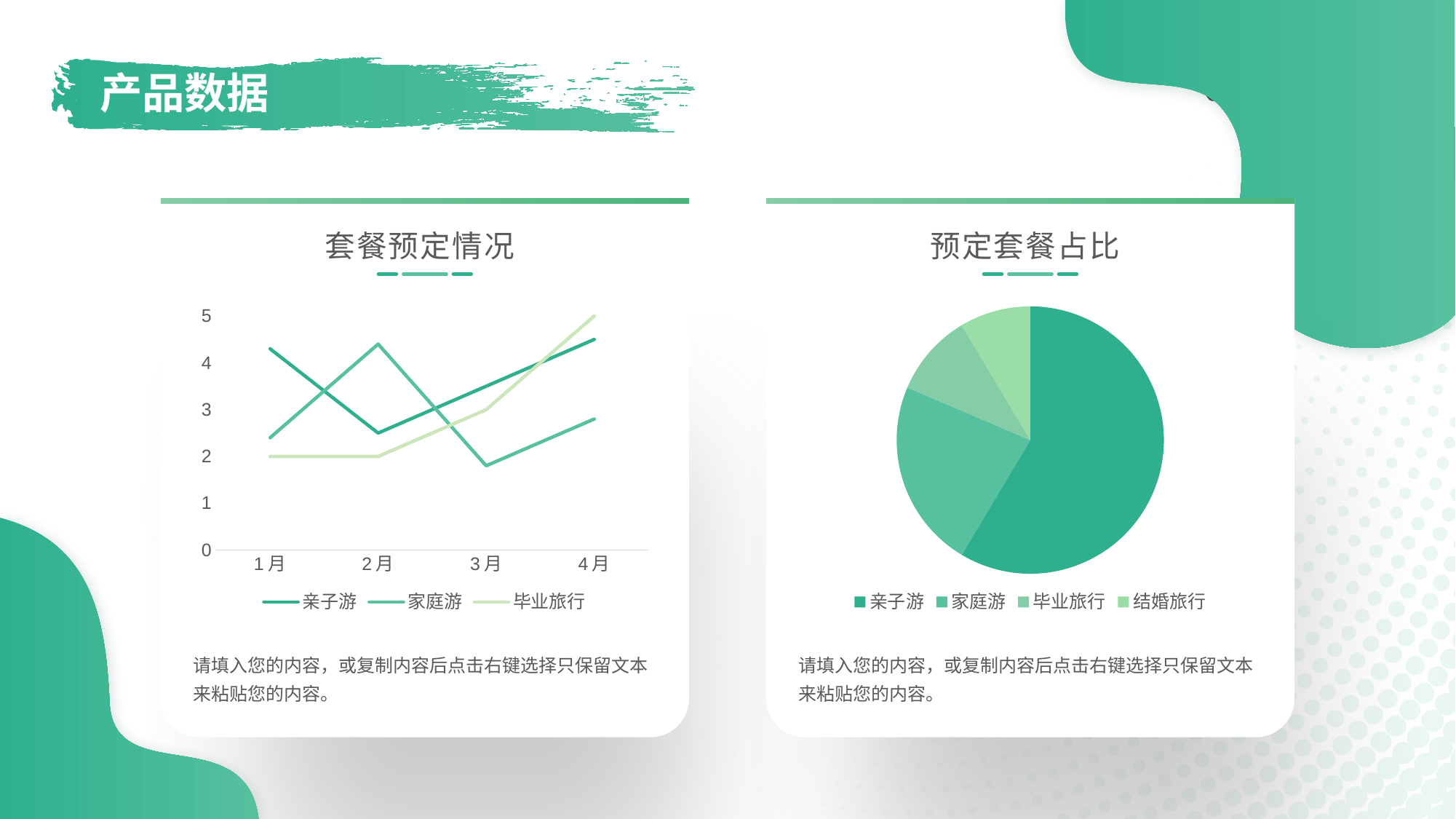

# 产品数据

套餐预定情况
预定套餐占比

### Chart

| Category | 亲子游 | 家庭游 | 毕业旅行 |
|---|---|---|---|
| 1月 | 4.3 | 2.4 | 2.0 |
| 2月 | 2.5 | 4.4 | 2.0 |
| 3月 | 3.5 | 1.8 | 3.0 |
| 4月 | 4.5 | 2.8 | 5.0 |

### Chart

| Category | Sales |
|---|---|
| 亲子游 | 8.2 |
| 家庭游 | 3.2 |
| 毕业旅行 | 1.4 |
| 结婚旅行 | 1.2 |
请填入您的内容，或复制内容后点击右键选择只保留文本来粘贴您的内容。
请填入您的内容，或复制内容后点击右键选择只保留文本来粘贴您的内容。